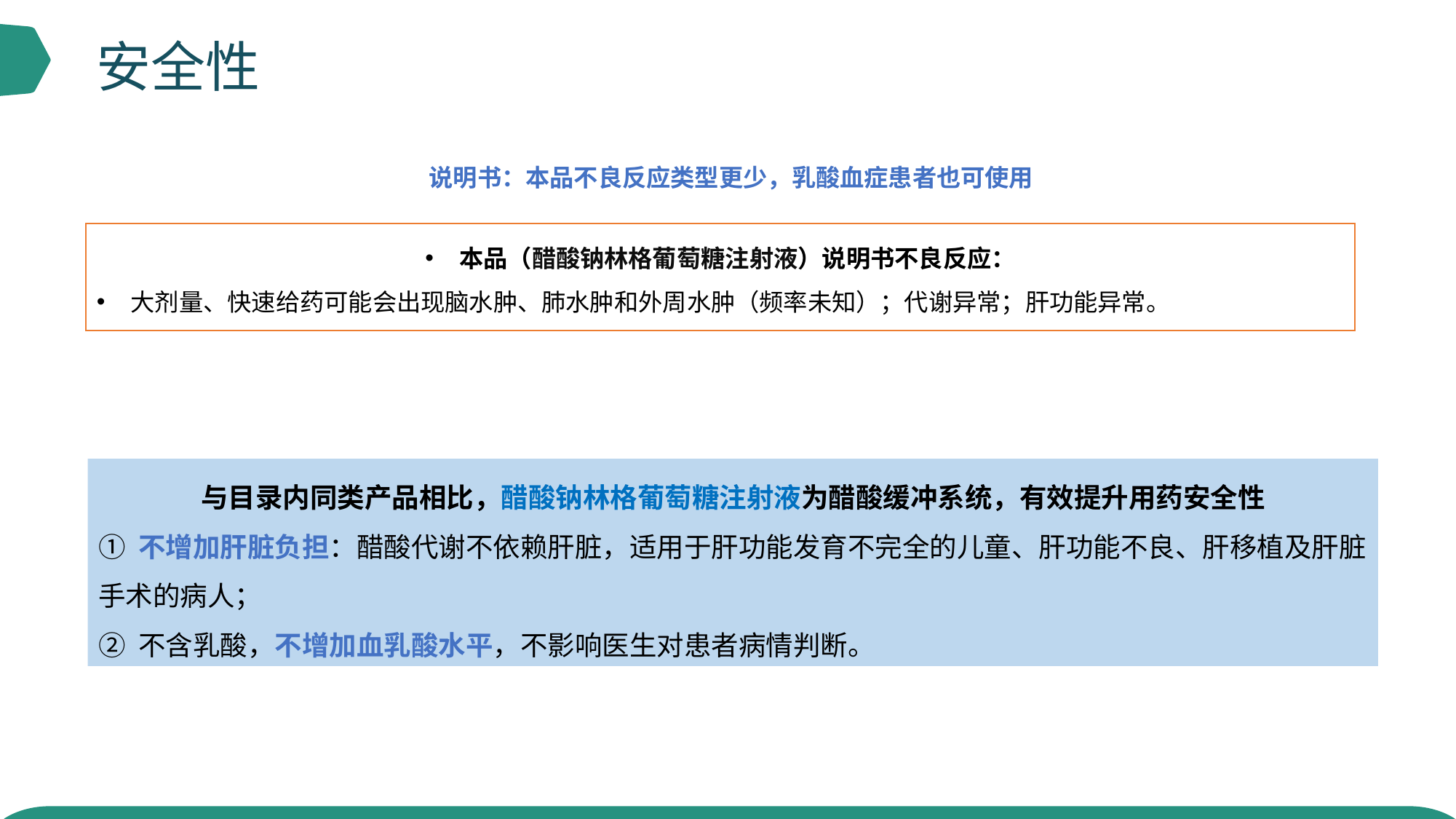

安全性
说明书：本品不良反应类型更少，乳酸血症患者也可使用
本品（醋酸钠林格葡萄糖注射液）说明书不良反应：
大剂量、快速给药可能会出现脑水肿、肺水肿和外周水肿（频率未知）；代谢异常；肝功能异常。
与目录内同类产品相比，醋酸钠林格葡萄糖注射液为醋酸缓冲系统，有效提升用药安全性
① 不增加肝脏负担：醋酸代谢不依赖肝脏，适用于肝功能发育不完全的儿童、肝功能不良、肝移植及肝脏手术的病人；
② 不含乳酸，不增加血乳酸水平，不影响医生对患者病情判断。